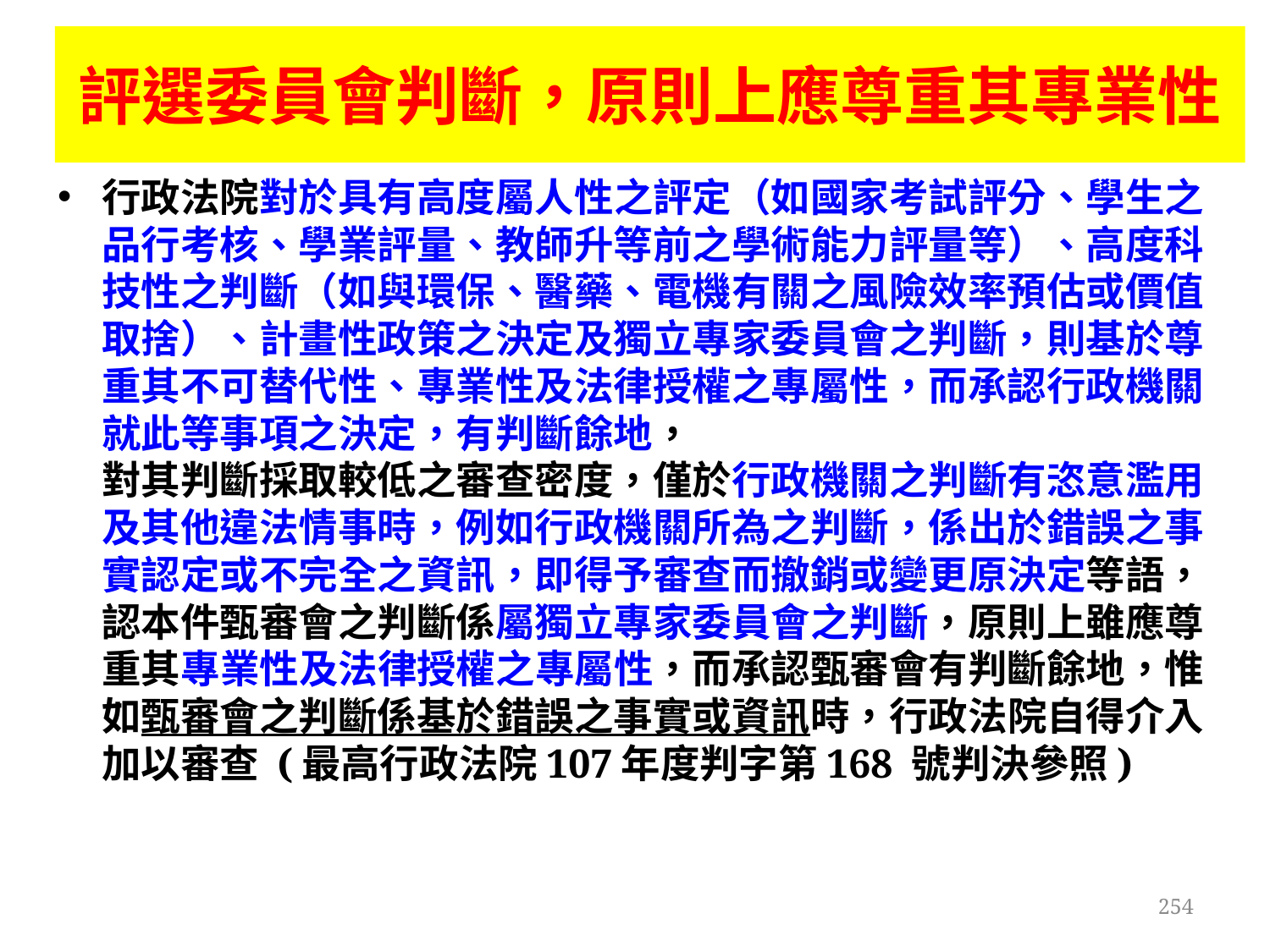

# 評選委員會判斷，原則上應尊重其專業性
行政法院對於具有高度屬人性之評定（如國家考試評分、學生之品行考核、學業評量、教師升等前之學術能力評量等）、高度科技性之判斷（如與環保、醫藥、電機有關之風險效率預估或價值取捨）、計畫性政策之決定及獨立專家委員會之判斷，則基於尊重其不可替代性、專業性及法律授權之專屬性，而承認行政機關就此等事項之決定，有判斷餘地，
對其判斷採取較低之審查密度，僅於行政機關之判斷有恣意濫用及其他違法情事時，例如行政機關所為之判斷，係出於錯誤之事實認定或不完全之資訊，即得予審查而撤銷或變更原決定等語，
認本件甄審會之判斷係屬獨立專家委員會之判斷，原則上雖應尊重其專業性及法律授權之專屬性，而承認甄審會有判斷餘地，惟如甄審會之判斷係基於錯誤之事實或資訊時，行政法院自得介入加以審查 (最高行政法院107年度判字第168 號判決參照)
254